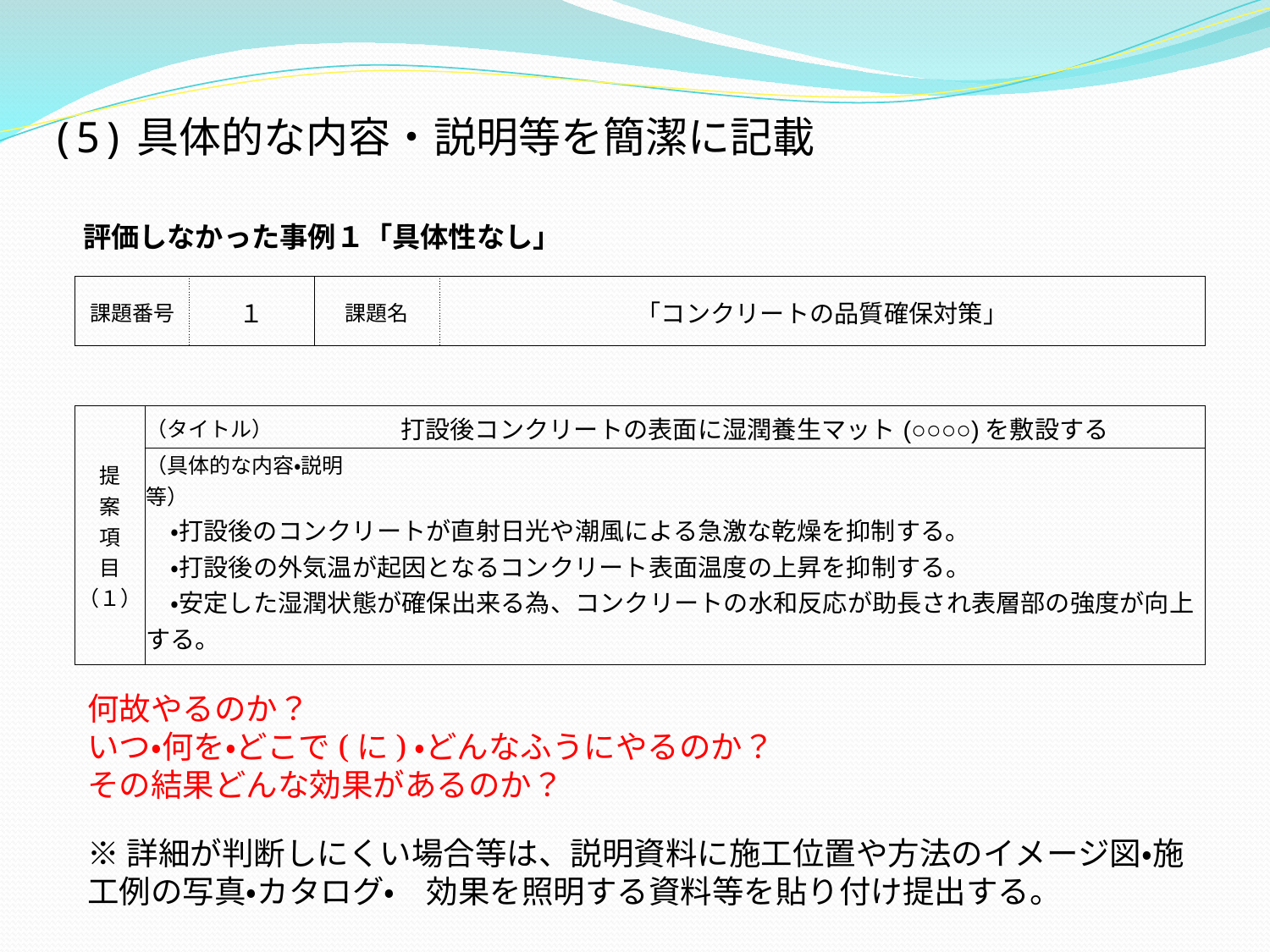

(5)具体的な内容・説明等を簡潔に記載
評価しなかった事例１「具体性なし」
| 課題番号 | １ | 課題名 | 「コンクリートの品質確保対策」 |
| --- | --- | --- | --- |
| 提 案 項 目 （１） | （タイトル） | 打設後コンクリートの表面に湿潤養生マット(○○○○)を敷設する |
| --- | --- | --- |
|  | （具体的な内容・説明等） |  |
|  | ・打設後のコンクリートが直射日光や潮風による急激な乾燥を抑制する。 　・打設後の外気温が起因となるコンクリート表面温度の上昇を抑制する。 　・安定した湿潤状態が確保出来る為、コンクリートの水和反応が助長され表層部の強度が向上する。 |  |
何故やるのか？
いつ・何を・どこで(に)・どんなふうにやるのか？
その結果どんな効果があるのか？
※詳細が判断しにくい場合等は、説明資料に施工位置や方法のイメージ図・施工例の写真・カタログ・　効果を照明する資料等を貼り付け提出する。